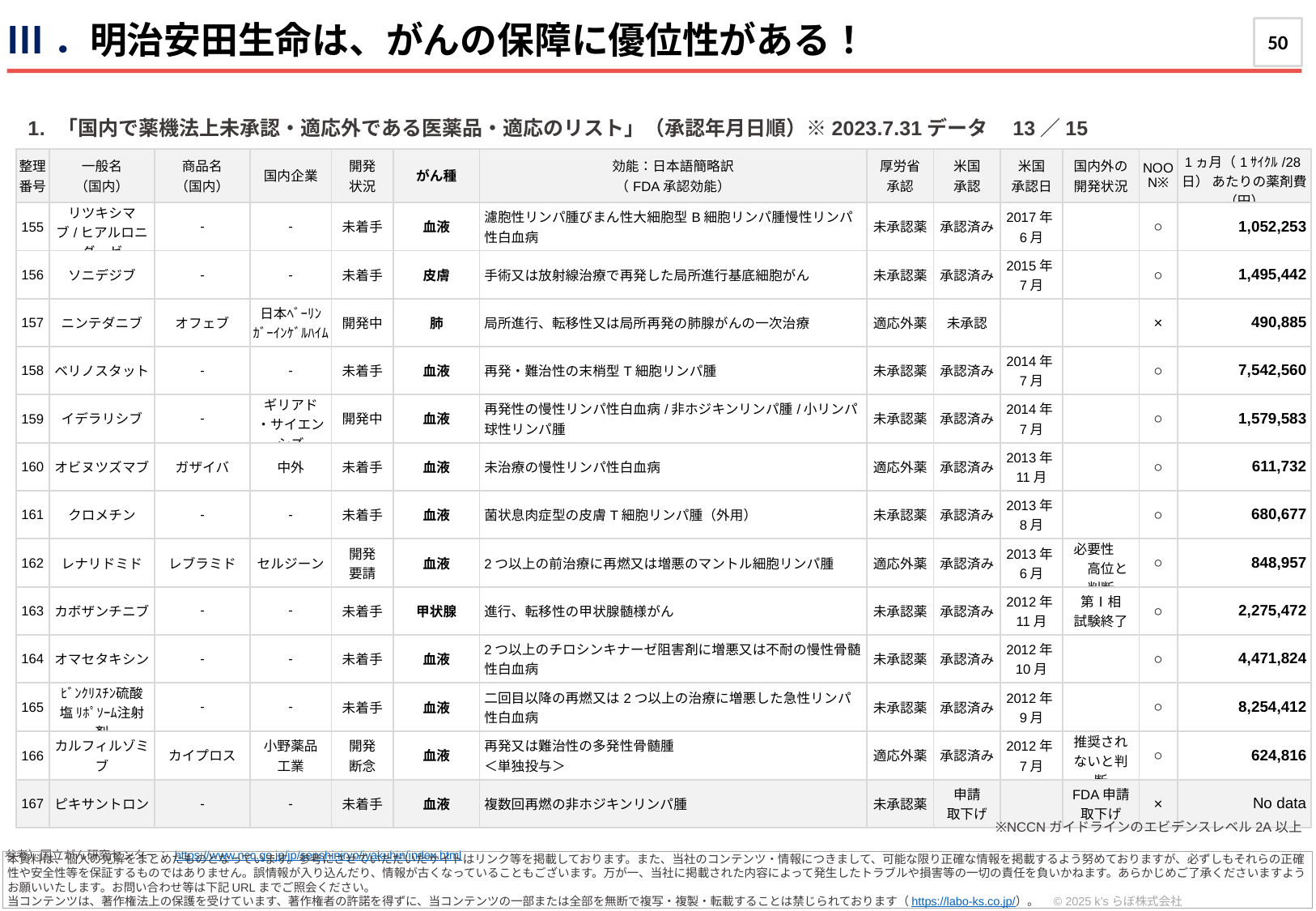

Ⅰ．3月の行き先や活動のヒント
Ⅲ．明治安田生命は、がんの保障に優位性がある！
50
「国内で薬機法上未承認・適応外である医薬品・適応のリスト」（承認年月日順）※2023.7.31データ　13／15
| 整理 番号 | 一般名 （国内） | 商品名 （国内） | 国内企業 | 開発 状況 | がん種 | 効能：日本語簡略訳 （FDA承認効能） | 厚労省 承認 | 米国 承認 | 米国 承認日 | 国内外の 開発状況 | NOON※ | 1ヵ月（1ｻｲｸﾙ/28日） あたりの薬剤費（円） |
| --- | --- | --- | --- | --- | --- | --- | --- | --- | --- | --- | --- | --- |
| 155 | リツキシマブ/ヒアルロニダーゼ | - | - | 未着手 | 血液 | 濾胞性リンパ腫びまん性大細胞型B細胞リンパ腫慢性リンパ性白血病 | 未承認薬 | 承認済み | 2017年6月 |  | ○ | 1,052,253 |
| 156 | ソニデジブ | - | - | 未着手 | 皮膚 | 手術又は放射線治療で再発した局所進行基底細胞がん | 未承認薬 | 承認済み | 2015年7月 |  | ○ | 1,495,442 |
| 157 | ニンテダニブ | オフェブ | 日本ﾍﾞｰﾘﾝｶﾞｰｲﾝｹﾞﾙﾊｲﾑ | 開発中 | 肺 | 局所進行、転移性又は局所再発の肺腺がんの一次治療 | 適応外薬 | 未承認 |  |  | × | 490,885 |
| 158 | ベリノスタット | - | - | 未着手 | 血液 | 再発・難治性の末梢型T細胞リンパ腫 | 未承認薬 | 承認済み | 2014年7月 |  | ○ | 7,542,560 |
| 159 | イデラリシブ | - | ギリアド ・サイエンシズ | 開発中 | 血液 | 再発性の慢性リンパ性白血病/非ホジキンリンパ腫/小リンパ球性リンパ腫 | 未承認薬 | 承認済み | 2014年7月 |  | ○ | 1,579,583 |
| 160 | オビヌツズマブ | ガザイバ | 中外 | 未着手 | 血液 | 未治療の慢性リンパ性白血病 | 適応外薬 | 承認済み | 2013年11月 |  | ○ | 611,732 |
| 161 | クロメチン | - | - | 未着手 | 血液 | 菌状息肉症型の皮膚T細胞リンパ腫（外用） | 未承認薬 | 承認済み | 2013年8月 |  | ○ | 680,677 |
| 162 | レナリドミド | レブラミド | セルジーン | 開発 要請 | 血液 | 2つ以上の前治療に再燃又は増悪のマントル細胞リンパ腫 | 適応外薬 | 承認済み | 2013年6月 | 必要性　　高位と判断 | ○ | 848,957 |
| 163 | カボザンチニブ | - | - | 未着手 | 甲状腺 | 進行、転移性の甲状腺髄様がん | 未承認薬 | 承認済み | 2012年11月 | 第Ⅰ相 試験終了 | ○ | 2,275,472 |
| 164 | オマセタキシン | - | - | 未着手 | 血液 | 2つ以上のチロシンキナーゼ阻害剤に増悪又は不耐の慢性骨髄性白血病 | 未承認薬 | 承認済み | 2012年10月 |  | ○ | 4,471,824 |
| 165 | ﾋﾞﾝｸﾘｽﾁﾝ硫酸塩 ﾘﾎﾟｿｰﾑ注射剤 | - | - | 未着手 | 血液 | 二回目以降の再燃又は2つ以上の治療に増悪した急性リンパ性白血病 | 未承認薬 | 承認済み | 2012年9月 |  | ○ | 8,254,412 |
| 166 | カルフィルゾミブ | カイプロス | 小野薬品 工業 | 開発 断念 | 血液 | 再発又は難治性の多発性骨髄腫 ＜単独投与＞ | 適応外薬 | 承認済み | 2012年7月 | 推奨されないと判断 | ○ | 624,816 |
| 167 | ピキサントロン | - | - | 未着手 | 血液 | 複数回再燃の非ホジキンリンパ腫 | 未承認薬 | 申請 取下げ |  | FDA申請取下げ | × | No data |
※NCCNガイドラインのエビデンスレベル2A以上
参考）国立がん研究センター： https://www.ncc.go.jp/jp/senshiniryo/iyakuhin/index.html

本資料は、個人の見解をまとめたものとなっています。参考にさせていただいたサイトはリンク等を掲載しております。また、当社のコンテンツ・情報につきまして、可能な限り正確な情報を掲載するよう努めておりますが、必ずしもそれらの正確性や安全性等を保証するものではありません。誤情報が入り込んだり、情報が古くなっていることもございます。万が一、当社に掲載された内容によって発生したトラブルや損害等の一切の責任を負いかねます。あらかじめご了承くださいますようお願いいたします。お問い合わせ等は下記URLまでご照会ください。
当コンテンツは、著作権法上の保護を受けています、著作権者の許諾を得ずに、当コンテンツの一部または全部を無断で複写・複製・転載することは禁じられております（https://labo-ks.co.jp/）。　© 2025 k’sらぼ株式会社